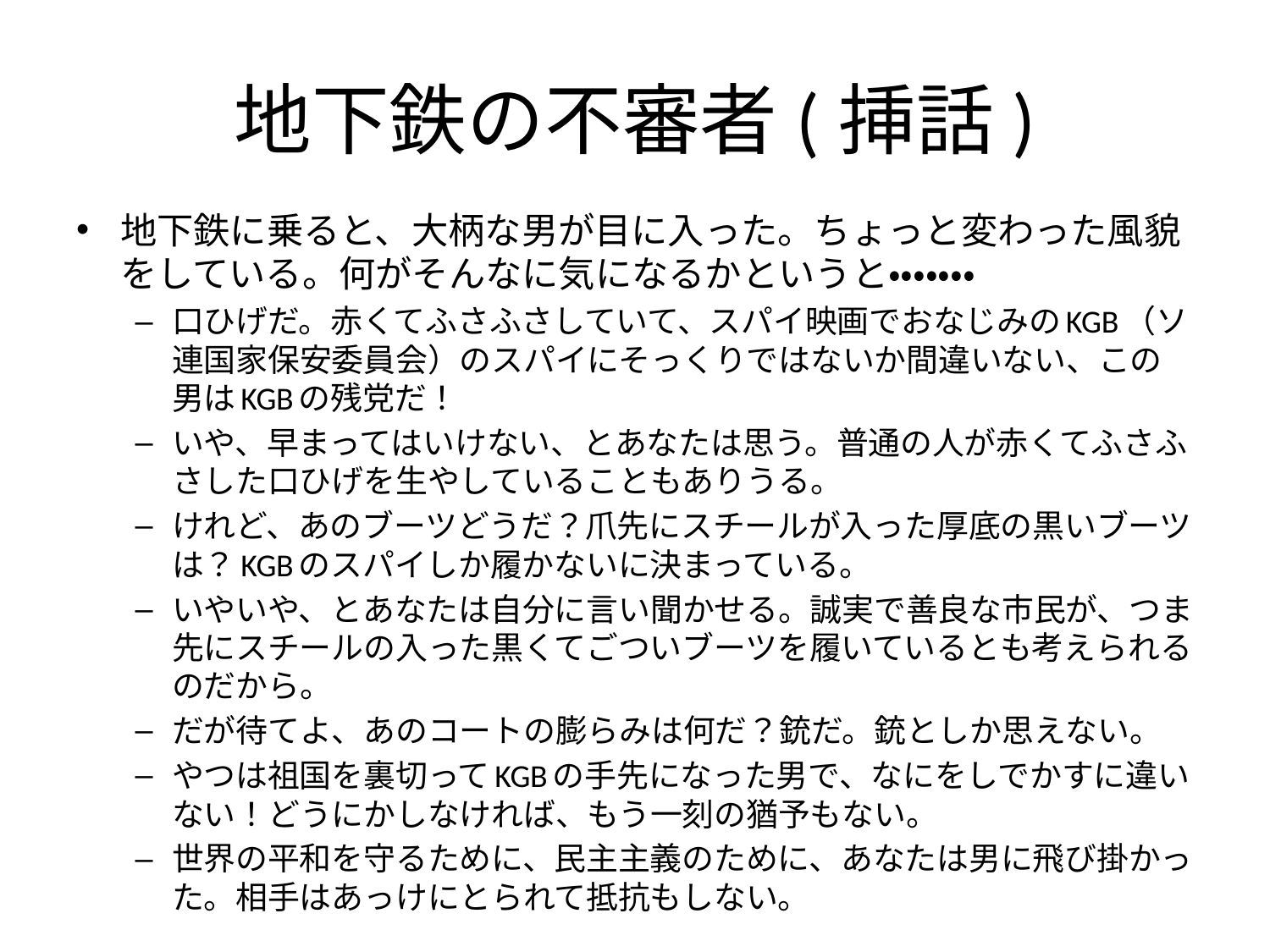

# 地下鉄の不審者(挿話)
地下鉄に乗ると、大柄な男が目に入った。ちょっと変わった風貌をしている。何がそんなに気になるかというと・・・・・・・
口ひげだ。赤くてふさふさしていて、スパイ映画でおなじみのKGB（ソ連国家保安委員会）のスパイにそっくりではないか間違いない、この男はKGBの残党だ！
いや、早まってはいけない、とあなたは思う。普通の人が赤くてふさふさした口ひげを生やしていることもありうる。
けれど、あのブーツどうだ？爪先にスチールが入った厚底の黒いブーツは？KGBのスパイしか履かないに決まっている。
いやいや、とあなたは自分に言い聞かせる。誠実で善良な市民が、つま先にスチールの入った黒くてごついブーツを履いているとも考えられるのだから。
だが待てよ、あのコートの膨らみは何だ？銃だ。銃としか思えない。
やつは祖国を裏切ってKGBの手先になった男で、なにをしでかすに違いない！どうにかしなければ、もう一刻の猶予もない。
世界の平和を守るために、民主主義のために、あなたは男に飛び掛かった。相手はあっけにとられて抵抗もしない。